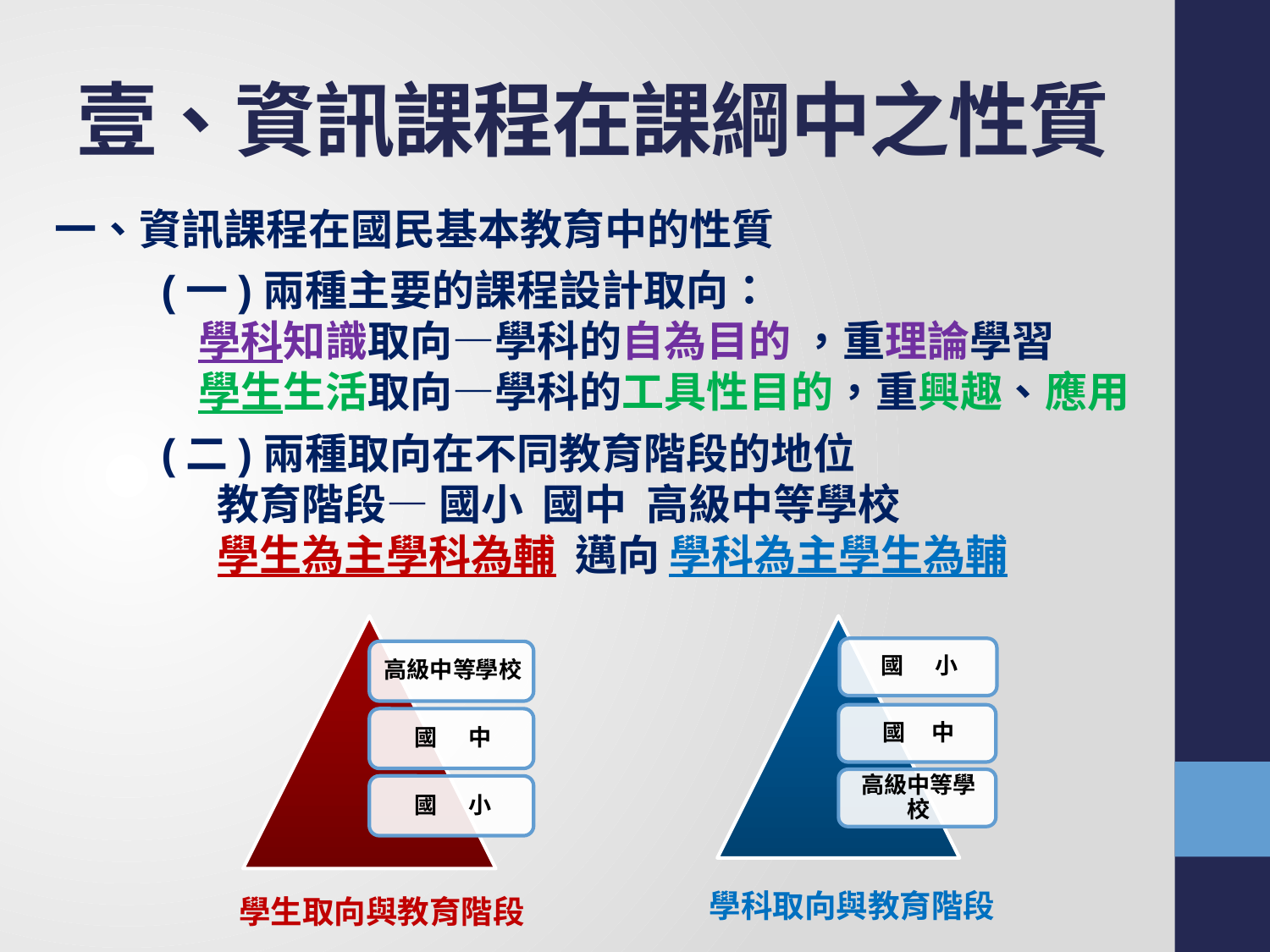

# 壹、資訊課程在課綱中之性質
一、資訊課程在國民基本教育中的性質
         (一)兩種主要的課程設計取向：
              學科知識取向—學科的自為目的 ，重理論學習
              學生生活取向—學科的工具性目的，重興趣、應用
         (二)兩種取向在不同教育階段的地位
                教育階段— 國小  國中  高級中等學校
                學生為主學科為輔  邁向 學科為主學生為輔

高級中等學校
國      中
國      小
國      小
國     中
高級中等學校
學科取向與教育階段
學生取向與教育階段